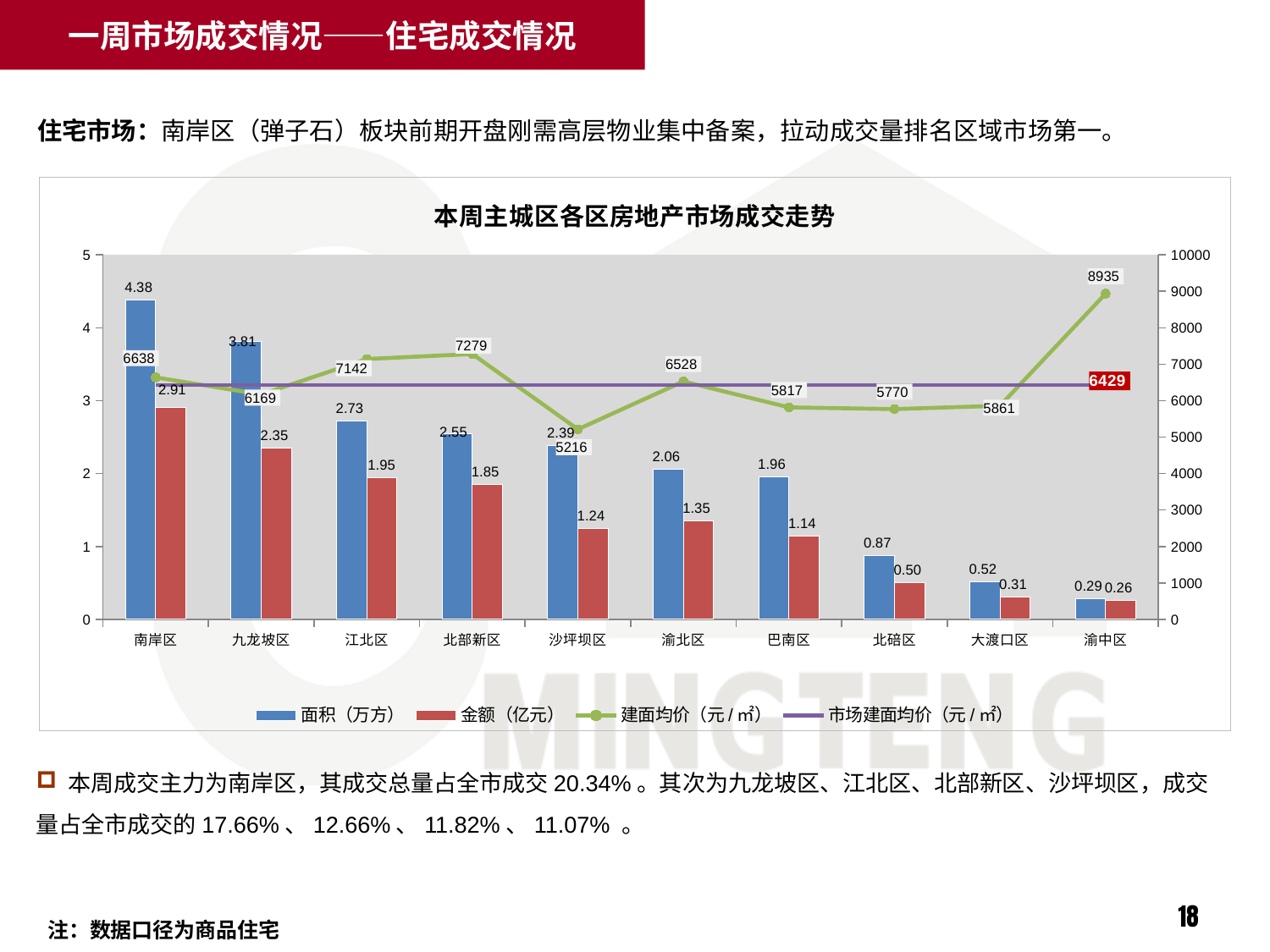

一周市场成交情况——住宅成交情况
住宅市场：南岸区（弹子石）板块前期开盘刚需高层物业集中备案，拉动成交量排名区域市场第一。

### Chart

| Category | 面积（万方） | 金额（亿元） | 建面均价（元/㎡） | 市场建面均价（元/㎡） |
|---|---|---|---|---|
| 南岸区 | 4.383911999999991 | 2.9100593599999987 | 6638.0423694636365 | 6429.029262228381 |
| 九龙坡区 | 3.8062350000000027 | 2.34814345 | 6169.202505888359 | 6429.029262228381 |
| 江北区 | 2.727385999999999 | 1.94797508 | 7142.278650693381 | 6429.029262228381 |
| 北部新区 | 2.5475820000000002 | 1.8544746699999999 | 7279.352224972555 | 6429.029262228381 |
| 沙坪坝区 | 2.3854040000000007 | 1.2441208799999999 | 5215.556274744238 | 6429.029262228381 |
| 渝北区 | 2.0618639999999977 | 1.34594647 | 6527.814007131414 | 6429.029262228381 |
| 巴南区 | 1.955216 | 1.13731962 | 5816.8489824142225 | 6429.029262228381 |
| 北碚区 | 0.8739729999999997 | 0.5043057799999996 | 5770.267273702972 | 6429.029262228381 |
| 大渡口区 | 0.5211730000000002 | 0.3054599300000003 | 5861.0083408004575 | 6429.029262228381 |
| 渝中区 | 0.2875960000000001 | 0.25697205 | 8935.174689494981 | 6429.029262228381 |
 本周成交主力为南岸区，其成交总量占全市成交20.34%。其次为九龙坡区、江北区、北部新区、沙坪坝区，成交量占全市成交的17.66%、12.66%、11.82%、11.07% 。
18
注：数据口径为商品住宅